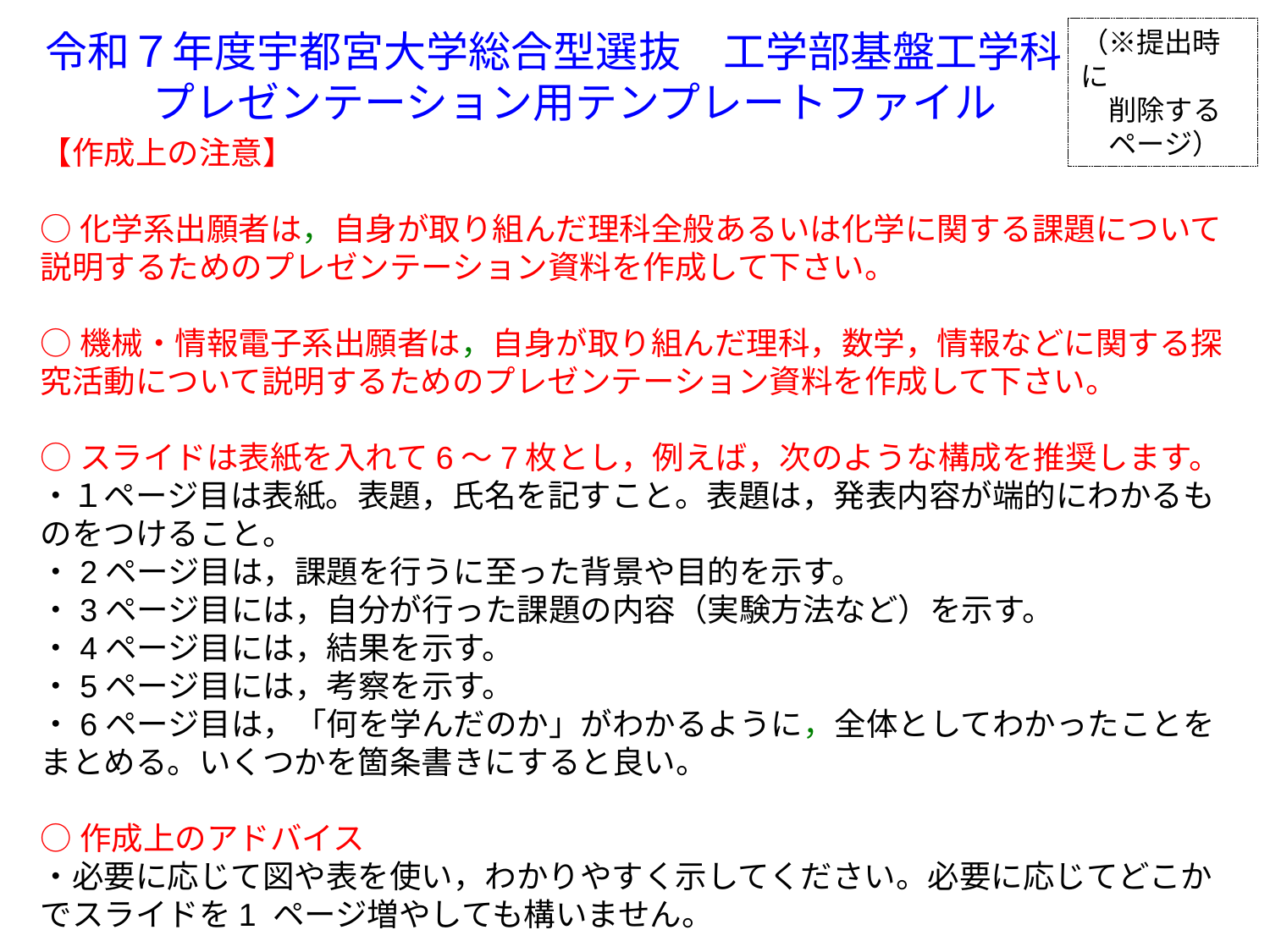

（※提出時に
　削除する
　ページ）
令和７年度宇都宮大学総合型選抜　工学部基盤工学科
　プレゼンテーション用テンプレートファイル
【作成上の注意】

○化学系出願者は，自身が取り組んだ理科全般あるいは化学に関する課題について
説明するためのプレゼンテーション資料を作成して下さい。

○機械・情報電子系出願者は，自身が取り組んだ理科，数学，情報などに関する探究活動について説明するためのプレゼンテーション資料を作成して下さい。

○スライドは表紙を入れて6〜7枚とし，例えば，次のような構成を推奨します。
・１ページ目は表紙。表題，氏名を記すこと。表題は，発表内容が端的にわかるものをつけること。
・2ページ目は，課題を行うに至った背景や目的を示す。
・3ページ目には，自分が行った課題の内容（実験方法など）を示す。
・4ページ目には，結果を示す。
・5ページ目には，考察を示す。
・6ページ目は，「何を学んだのか」がわかるように，全体としてわかったことをまとめる。いくつかを箇条書きにすると良い。

○作成上のアドバイス
・必要に応じて図や表を使い，わかりやすく示してください。必要に応じてどこかでスライドを1 ページ増やしても構いません。